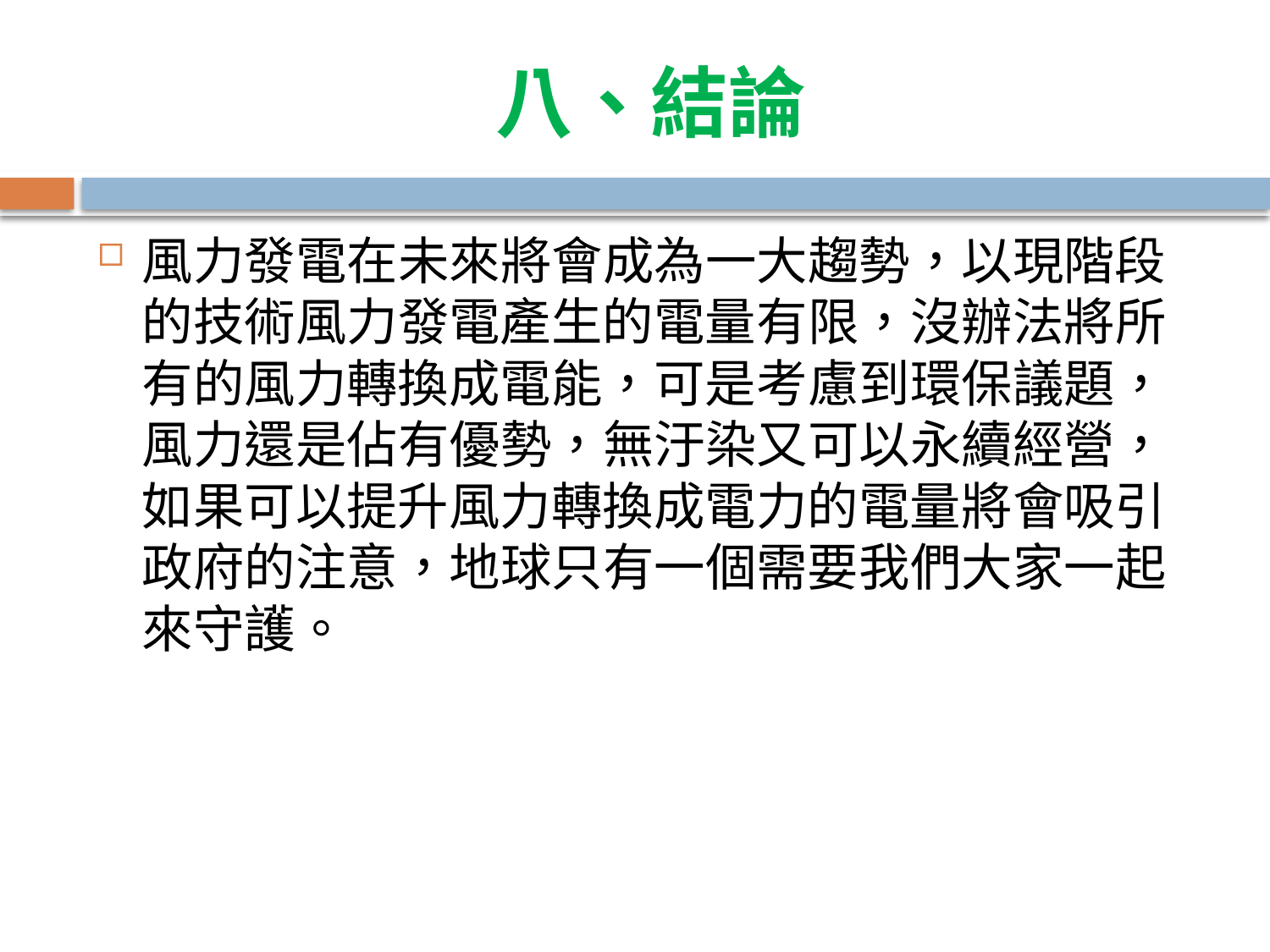

# 八、結論
風力發電在未來將會成為一大趨勢，以現階段的技術風力發電產生的電量有限，沒辦法將所有的風力轉換成電能，可是考慮到環保議題，風力還是佔有優勢，無汙染又可以永續經營，如果可以提升風力轉換成電力的電量將會吸引政府的注意，地球只有一個需要我們大家一起來守護。